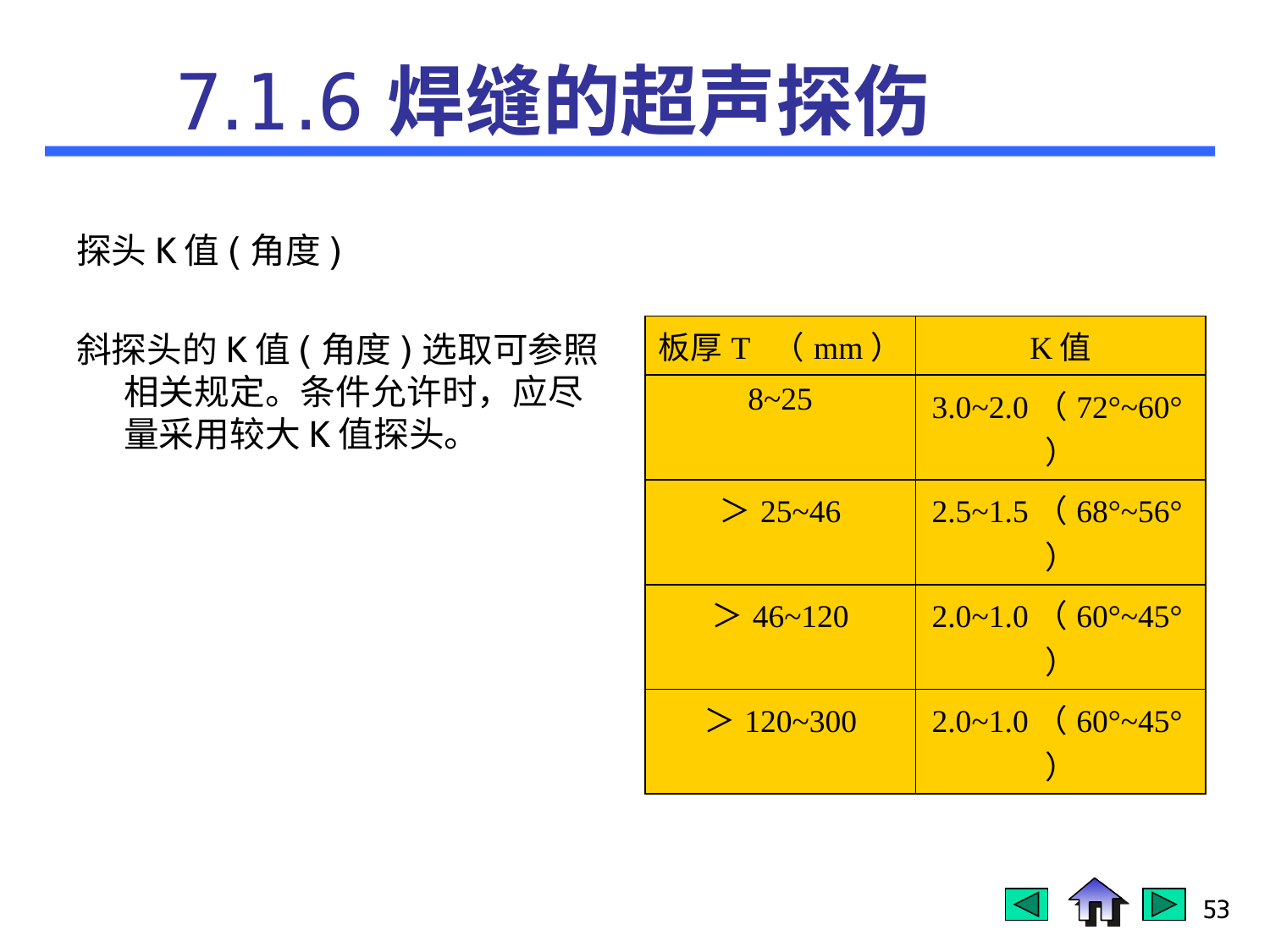

# 7.1.6焊缝的超声探伤
探头K值(角度)

斜探头的K值(角度)选取可参照相关规定。条件允许时，应尽量采用较大K值探头。
| 板厚T （mm） | K值 |
| --- | --- |
| 8~25 | 3.0~2.0（72°~60°） |
| ＞25~46 | 2.5~1.5（68°~56°） |
| ＞46~120 | 2.0~1.0（60°~45°） |
| ＞120~300 | 2.0~1.0（60°~45°） |

53